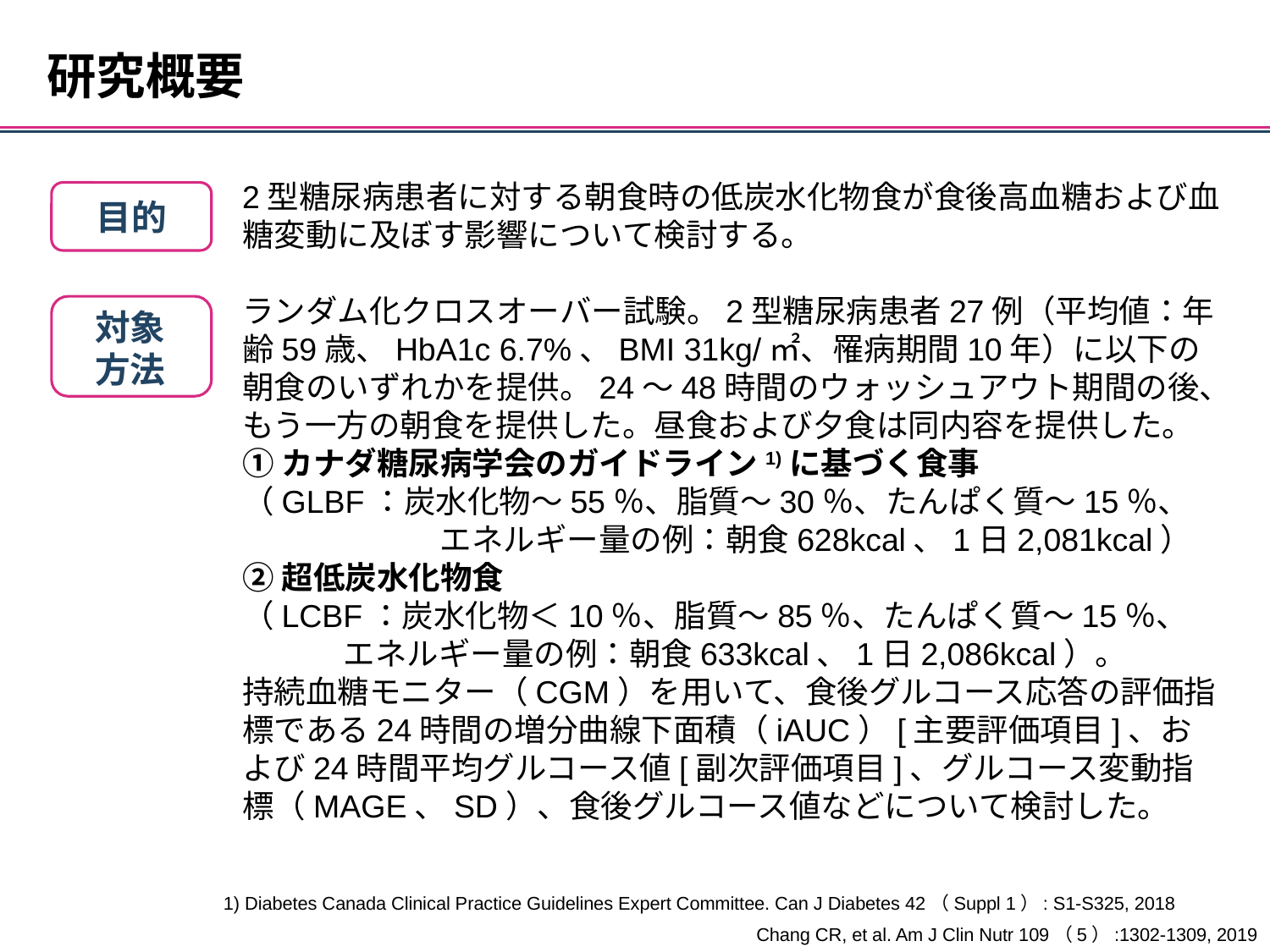

研究概要
2型糖尿病患者に対する朝食時の低炭水化物食が食後高血糖および血糖変動に及ぼす影響について検討する。

ランダム化クロスオーバー試験。2型糖尿病患者27例（平均値：年齢59歳、HbA1c 6.7%、BMI 31kg/㎡、罹病期間10年）に以下の朝食のいずれかを提供。24～48時間のウォッシュアウト期間の後、もう一方の朝食を提供した。昼食および夕食は同内容を提供した。
①カナダ糖尿病学会のガイドライン1)に基づく食事
（GLBF：炭水化物～55％、脂質～30％、たんぱく質～15％、
　　　　　　 エネルギー量の例：朝食628kcal、1日2,081kcal）
②超低炭水化物食
（LCBF：炭水化物＜10％、脂質～85％、たんぱく質～15％、
             エネルギー量の例：朝食633kcal、1日2,086kcal）。
持続血糖モニター（CGM）を用いて、食後グルコース応答の評価指標である24時間の増分曲線下面積（iAUC）[主要評価項目]、および24時間平均グルコース値[副次評価項目]、グルコース変動指標（MAGE、SD）、食後グルコース値などについて検討した。

目的

対象
方法
1) Diabetes Canada Clinical Practice Guidelines Expert Committee. Can J Diabetes 42（Suppl 1）: S1-S325, 2018
Chang CR, et al. Am J Clin Nutr 109（5）:1302-1309, 2019